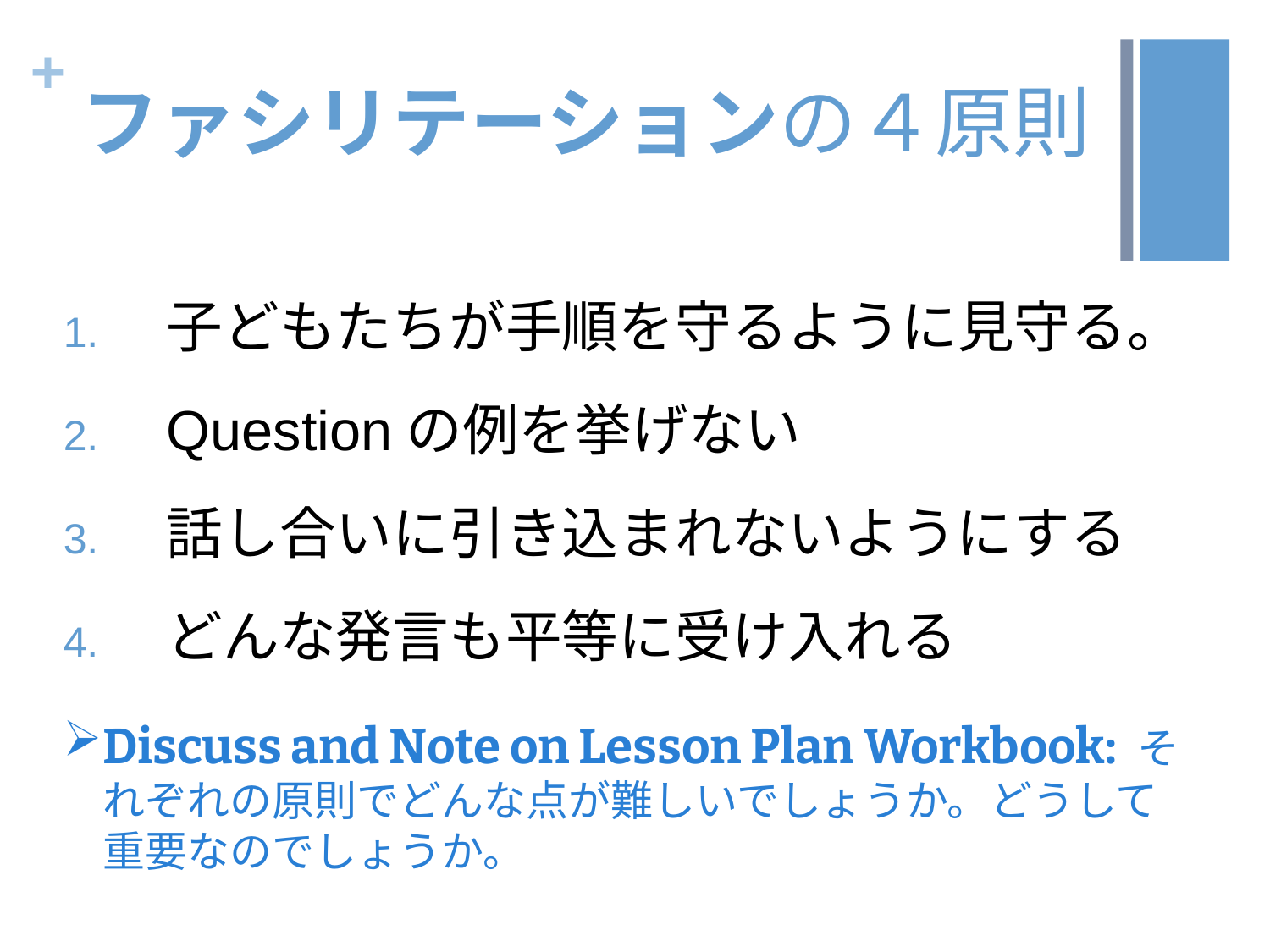

# ファシリテーションの４原則
子どもたちが手順を守るように見守る。
Questionの例を挙げない
話し合いに引き込まれないようにする
どんな発言も平等に受け入れる
Discuss and Note on Lesson Plan Workbook: それぞれの原則でどんな点が難しいでしょうか。どうして重要なのでしょうか。